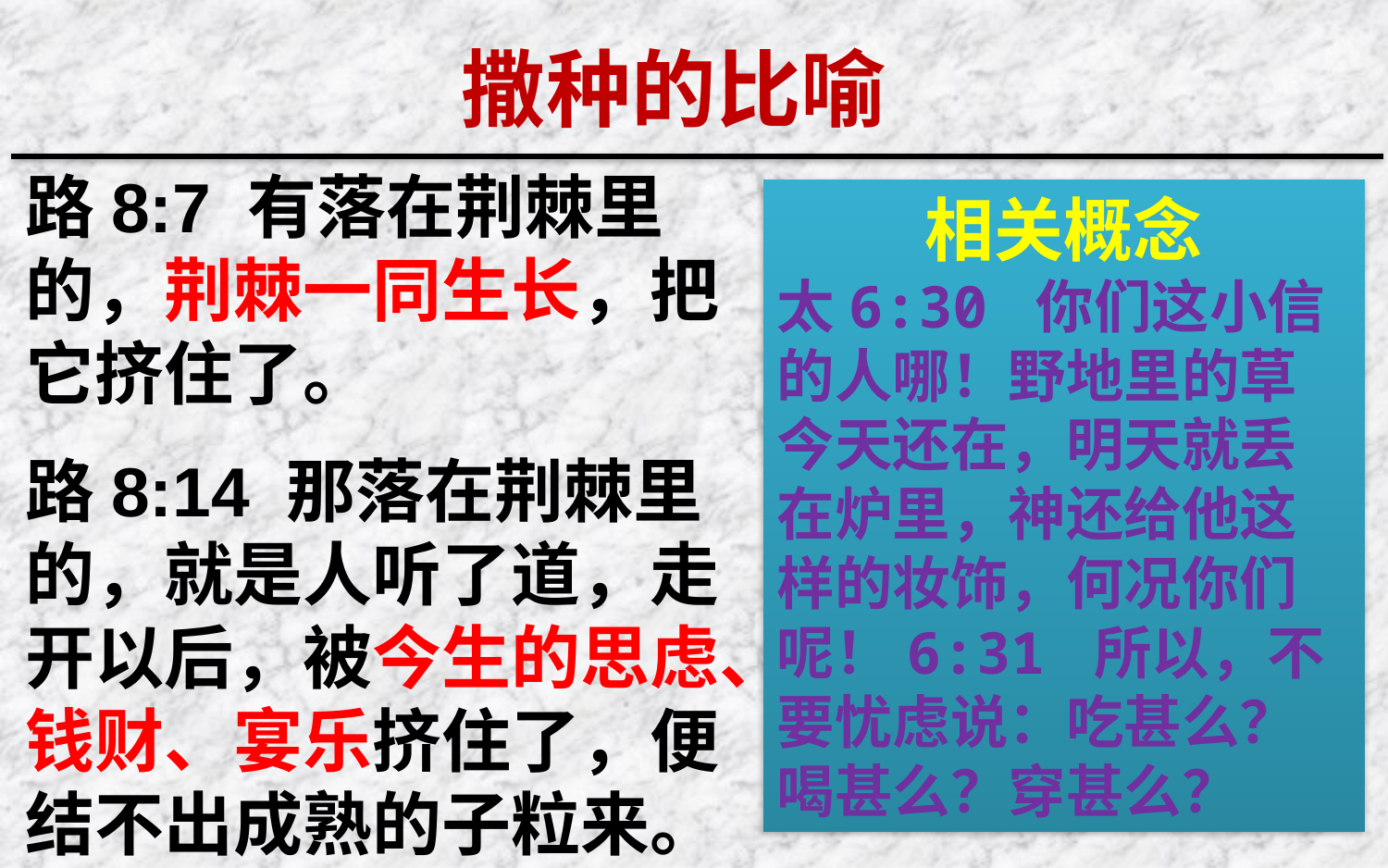

撒种的比喻
路8:7 有落在荆棘里的，荆棘一同生长，把它挤住了。
路8:14 那落在荆棘里的，就是人听了道，走开以后，被今生的思虑、钱财、宴乐挤住了，便结不出成熟的子粒来。
相关概念
太6:30 你们这小信的人哪！野地里的草今天还在，明天就丢在炉里，神还给他这样的妆饰，何况你们呢！6:31 所以，不要忧虑说：吃甚么？喝甚么？穿甚么？